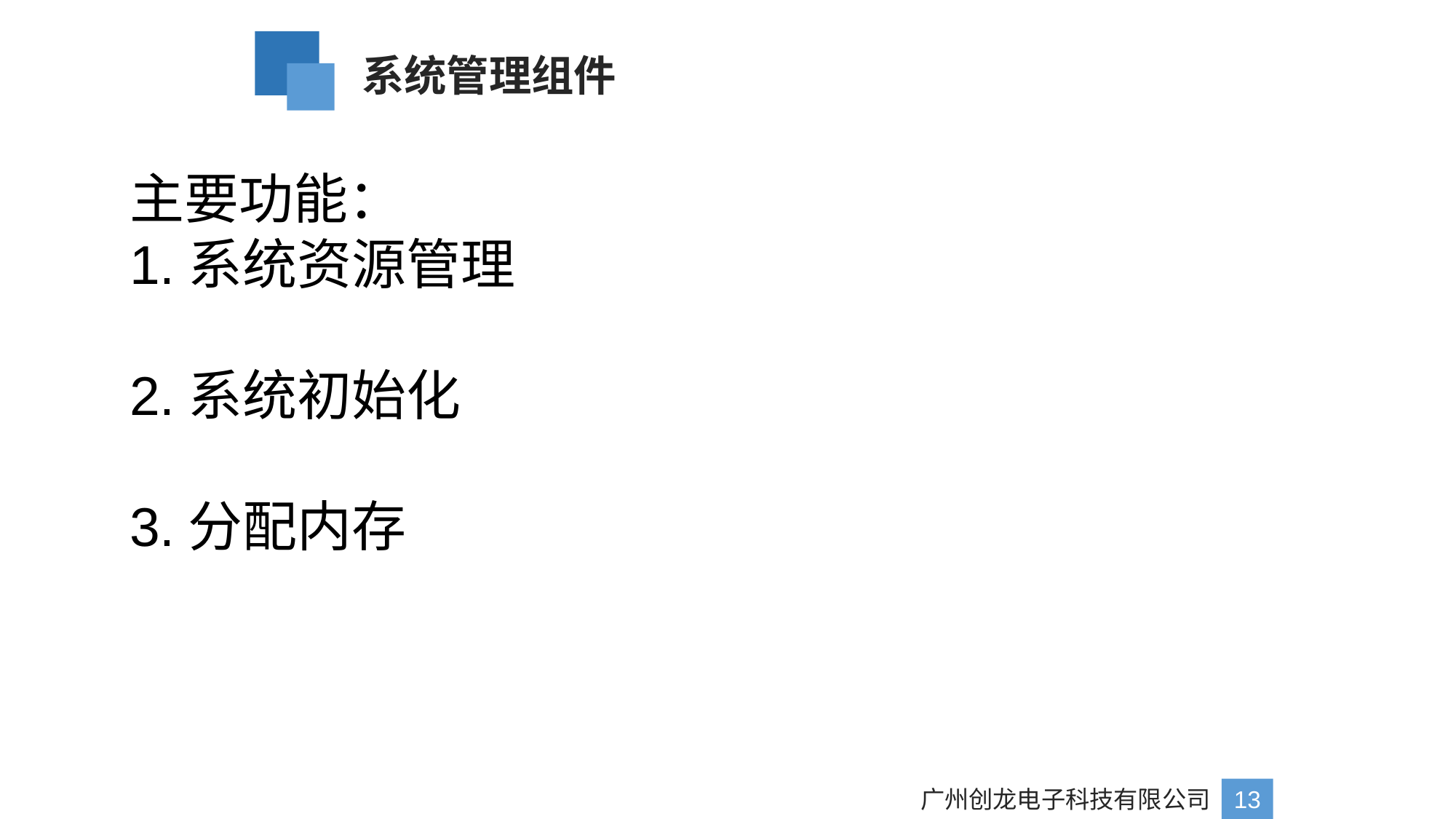

系统管理组件
主要功能：
1.系统资源管理

2.系统初始化

3.分配内存
广州创龙电子科技有限公司
13